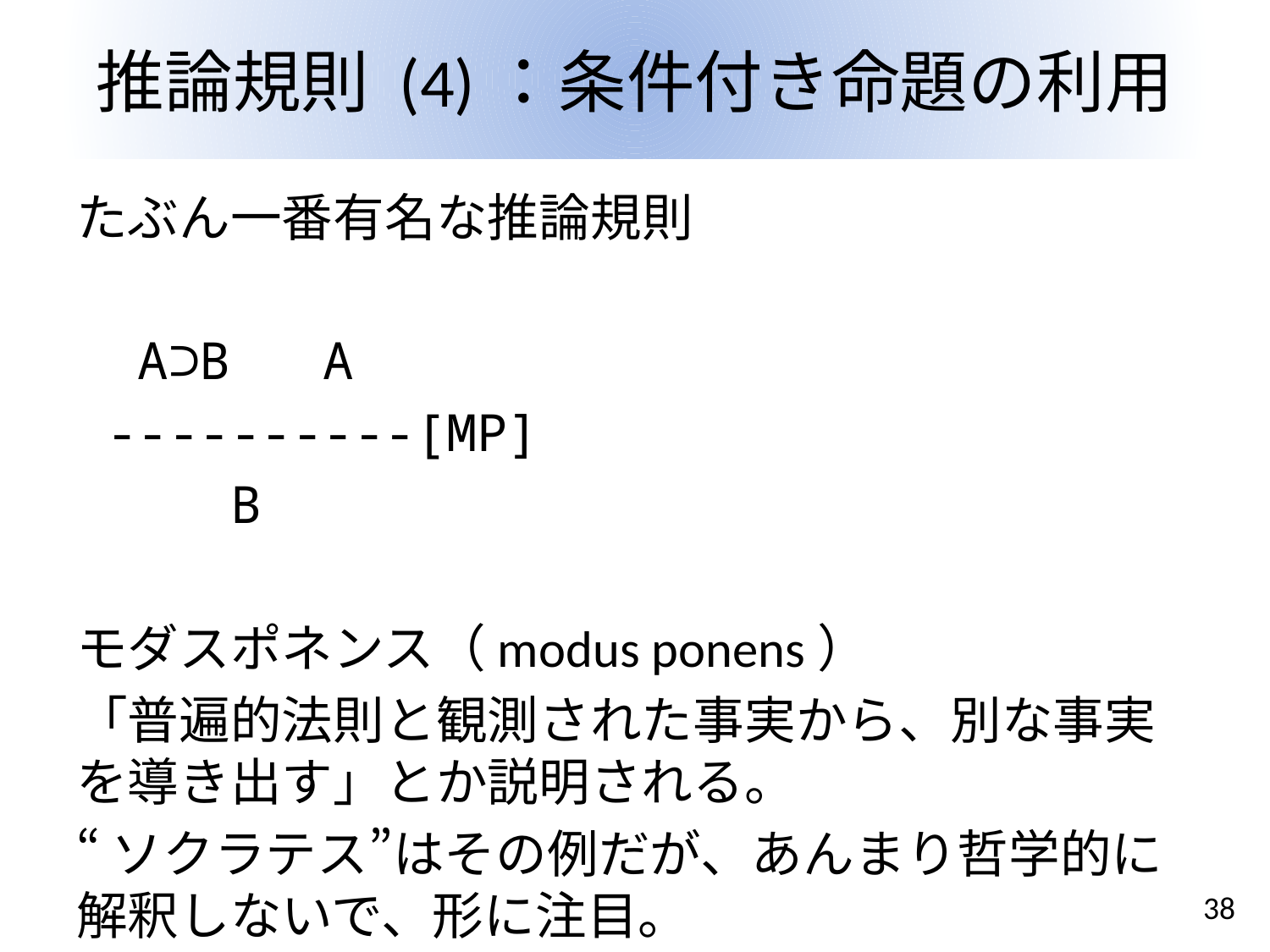

# 推論規則 (4)：条件付き命題の利用
たぶん一番有名な推論規則

  A⊃B   A
 ----------[MP]
     B

モダスポネンス（modus ponens）
「普遍的法則と観測された事実から、別な事実を導き出す」とか説明される。
“ソクラテス”はその例だが、あんまり哲学的に解釈しないで、形に注目。

38